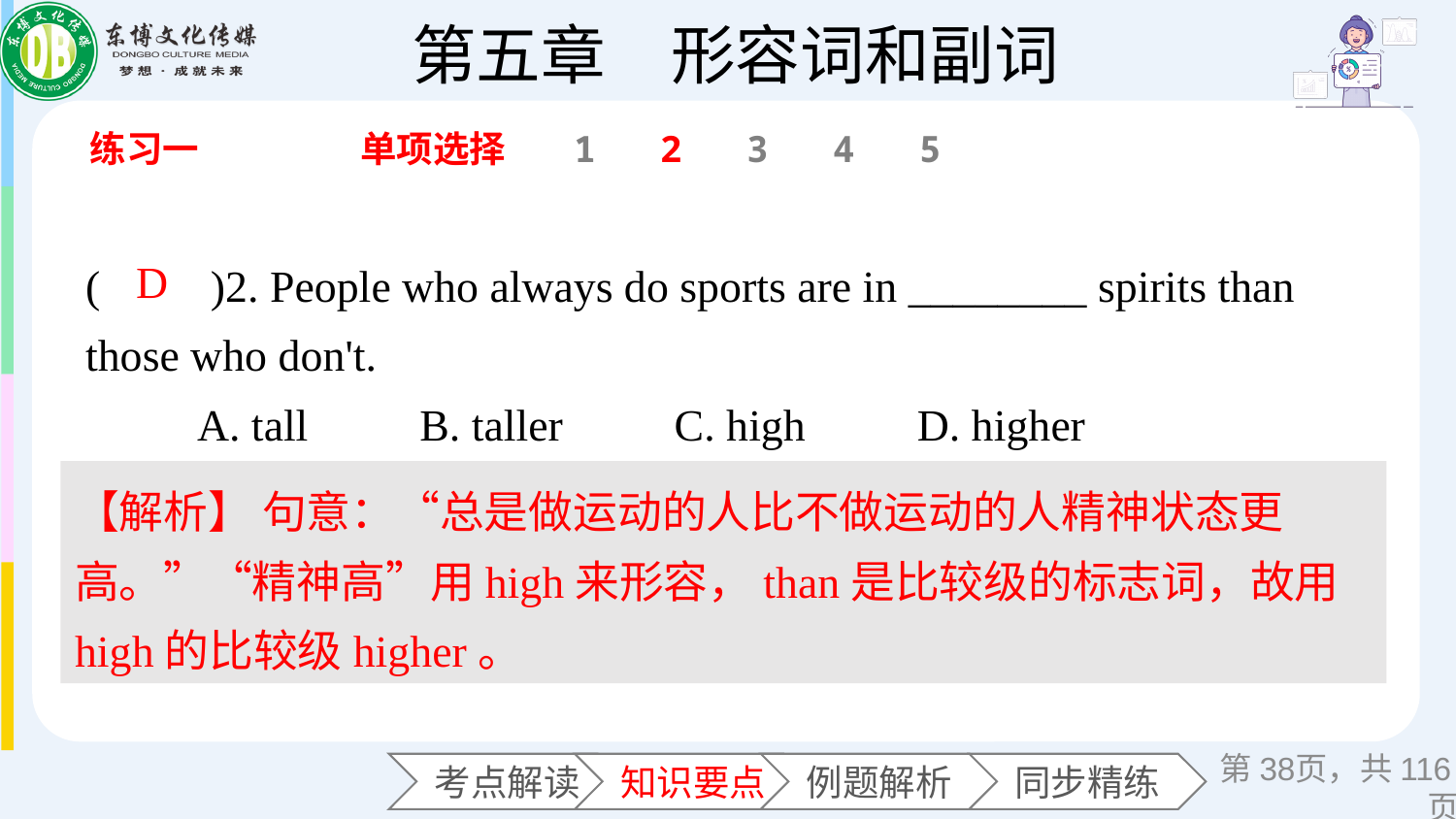

练习一
单项选择
1
2
3
4
5
(　　)2. People who always do sports are in ________ spirits than those who don't.
          A. tall          B. taller          C. high          D. higher
D
【解析】 句意：“总是做运动的人比不做运动的人精神状态更高。”“精神高”用high来形容，than是比较级的标志词，故用high的比较级higher。
第38页，共116页